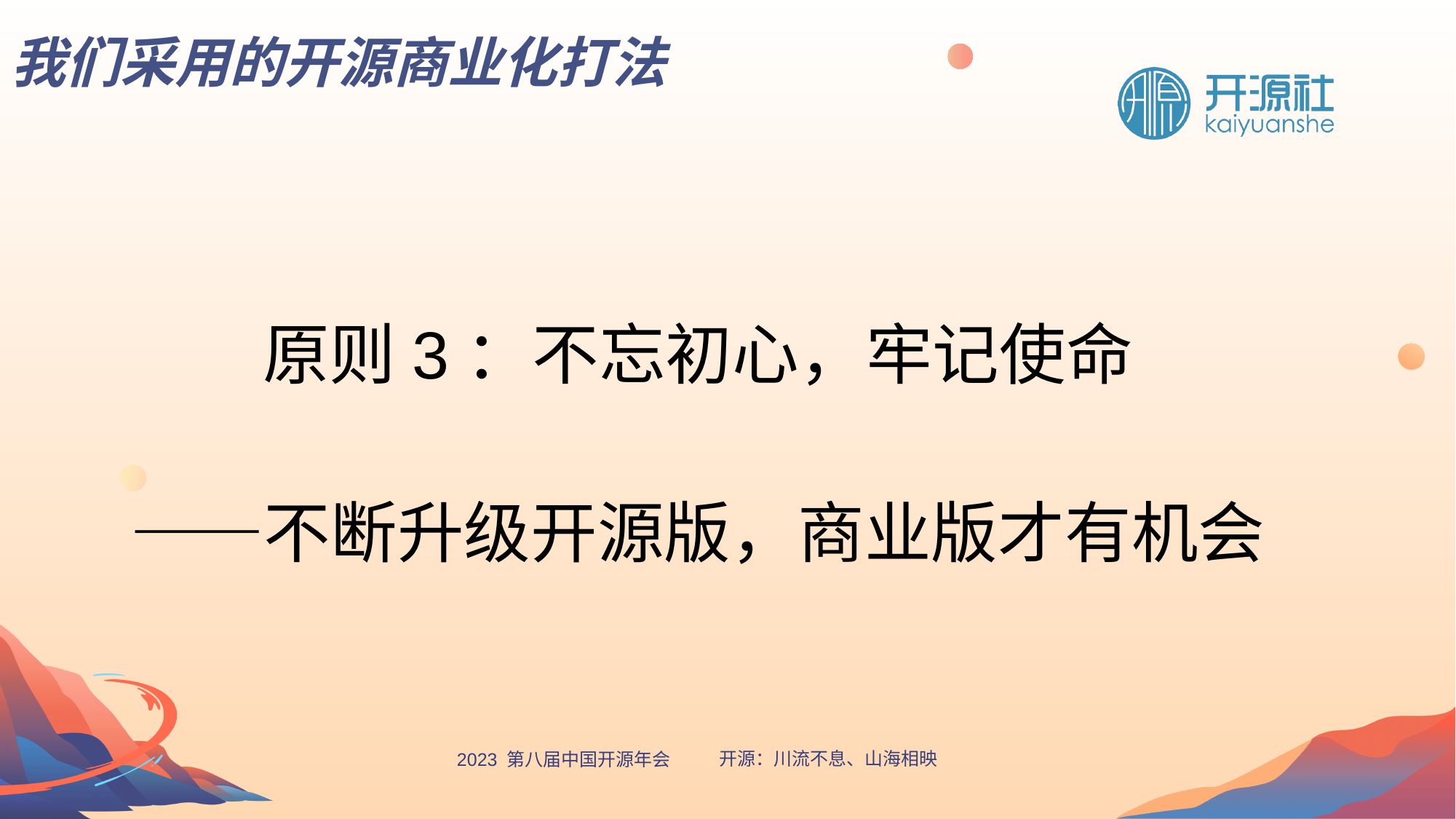

我们采用的开源商业化打法
原则3：不忘初心，牢记使命
——不断升级开源版，商业版才有机会